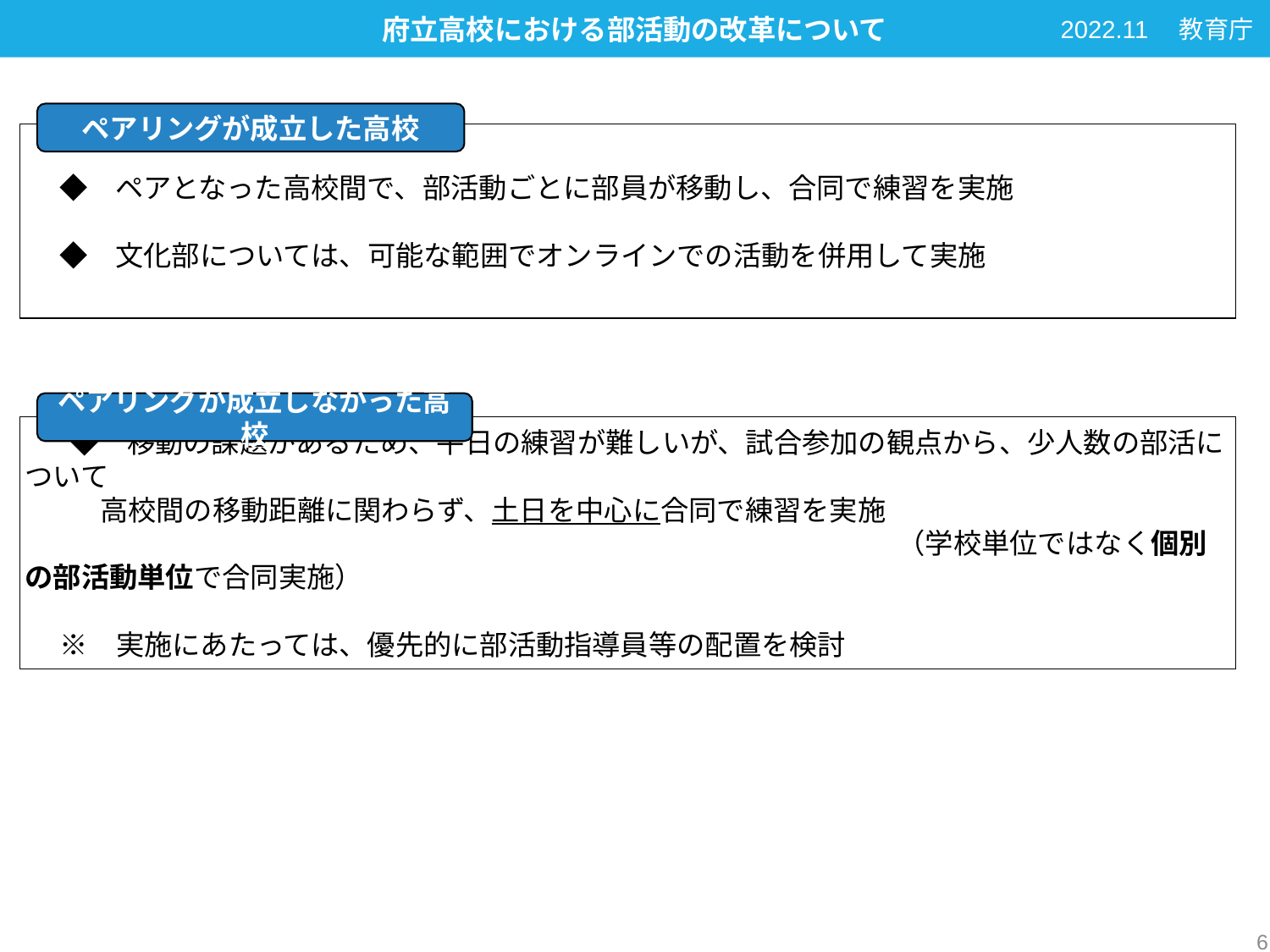

府立高校における部活動の改革について
2022.11　教育庁
ペアリングが成立した高校
　 ◆　ペアとなった高校間で、部活動ごとに部員が移動し、合同で練習を実施

　 ◆　文化部については、可能な範囲でオンラインでの活動を併用して実施
ペアリングが成立しなかった高校
　　◆　移動の課題があるため、平日の練習が難しいが、試合参加の観点から、少人数の部活について
高校間の移動距離に関わらず、土日を中心に合同で練習を実施
　　　　　　　　　　　　　　　　　　　　　　　　　　　　　　　（学校単位ではなく個別の部活動単位で合同実施）

　 ※　実施にあたっては、優先的に部活動指導員等の配置を検討
6